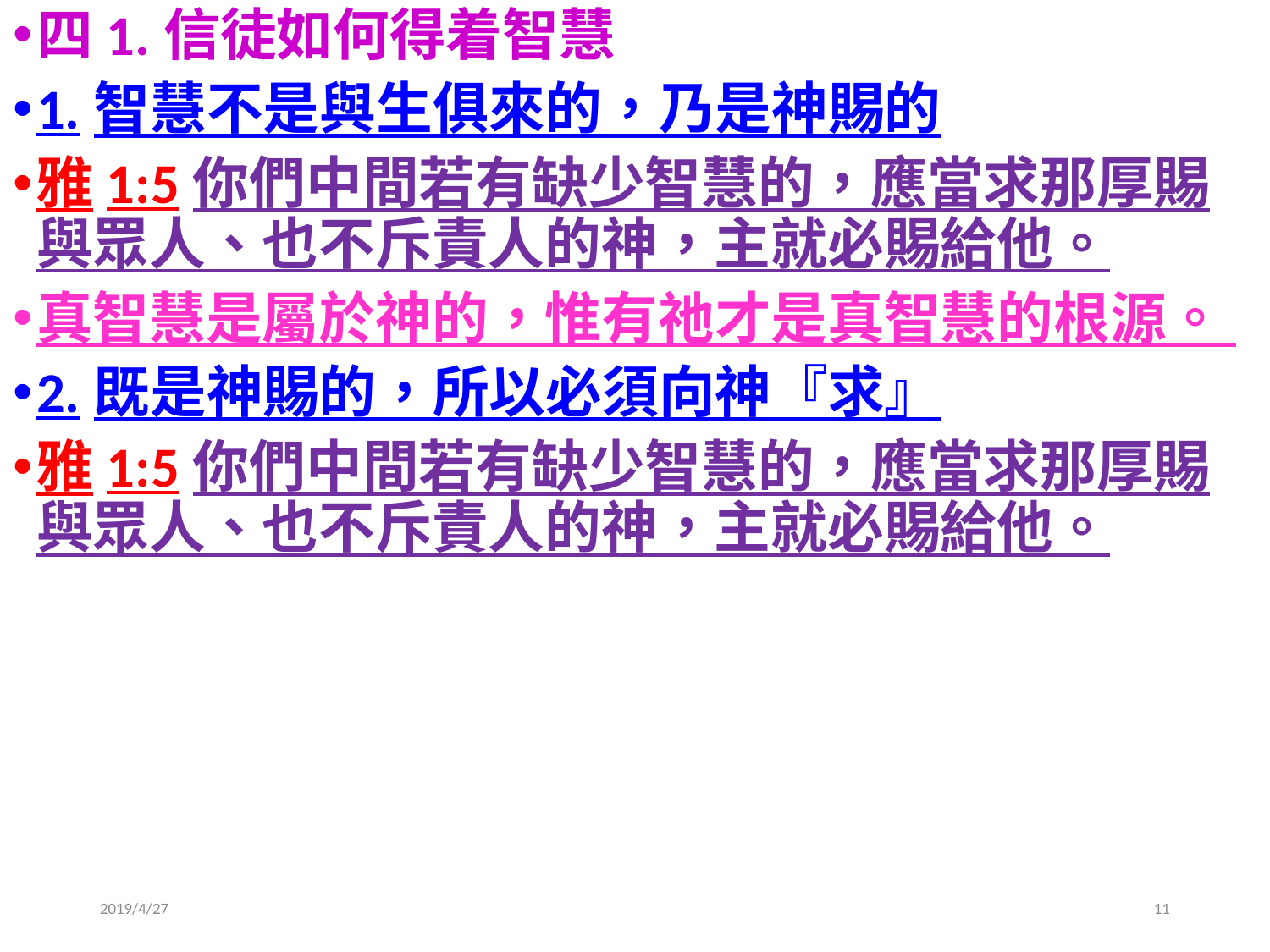

四1.信徒如何得着智慧
1.智慧不是與生俱來的，乃是神賜的
雅1:5你們中間若有缺少智慧的，應當求那厚賜與眾人、也不斥責人的神，主就必賜給他。
真智慧是屬於神的，惟有祂才是真智慧的根源。
2.既是神賜的，所以必須向神『求』
雅1:5你們中間若有缺少智慧的，應當求那厚賜與眾人、也不斥責人的神，主就必賜給他。

2019/4/27
11